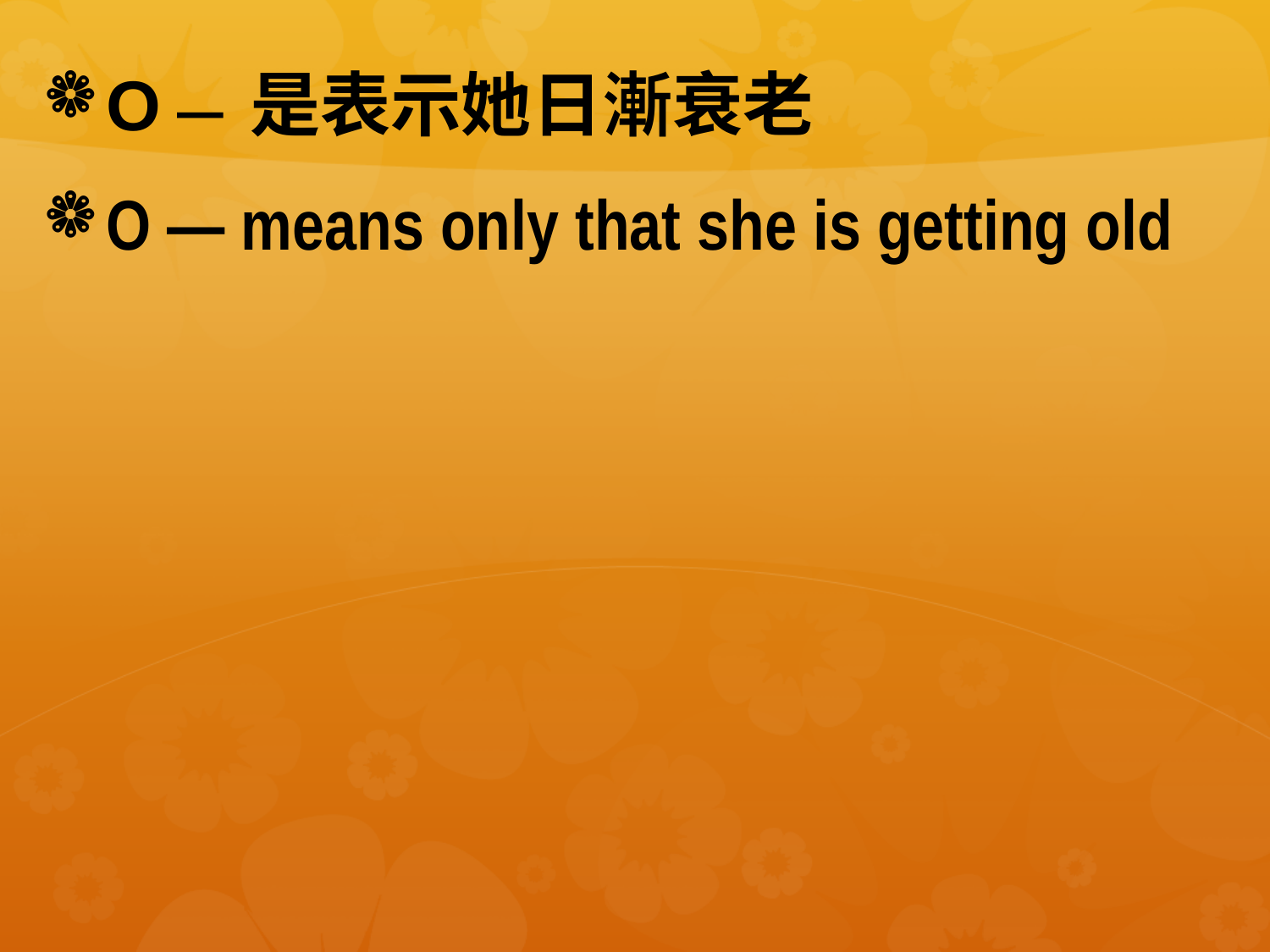

#
O — 是表示她日漸衰老
O — means only that she is getting old